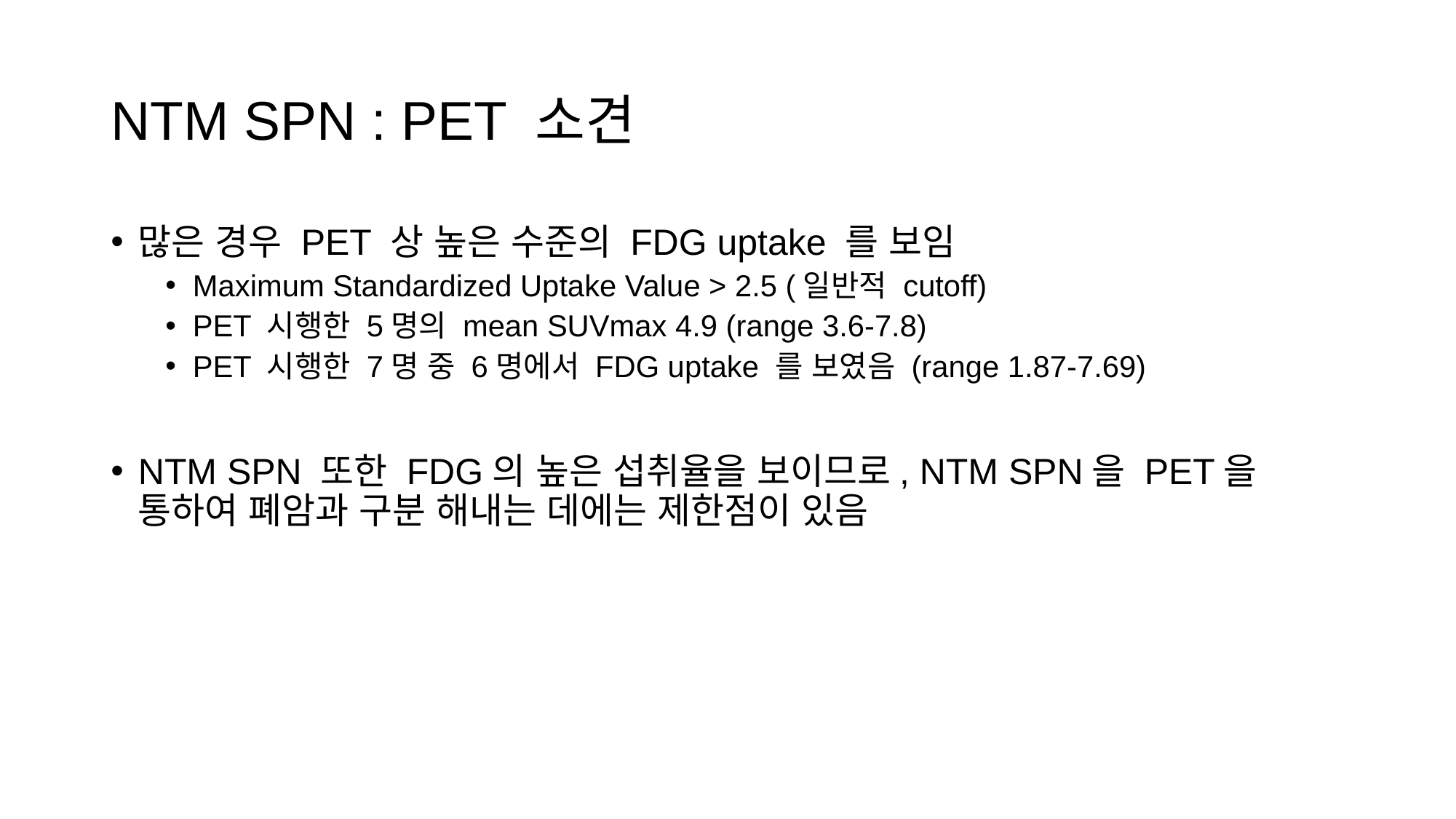

# NTM SPN : PET 소견
많은 경우 PET 상 높은 수준의 FDG uptake 를 보임
Maximum Standardized Uptake Value > 2.5 (일반적 cutoff)
PET 시행한 5명의 mean SUVmax 4.9 (range 3.6-7.8)
PET 시행한 7명 중 6명에서 FDG uptake 를 보였음 (range 1.87-7.69)

NTM SPN 또한 FDG의 높은 섭취율을 보이므로, NTM SPN을 PET을 통하여 폐암과 구분 해내는 데에는 제한점이 있음